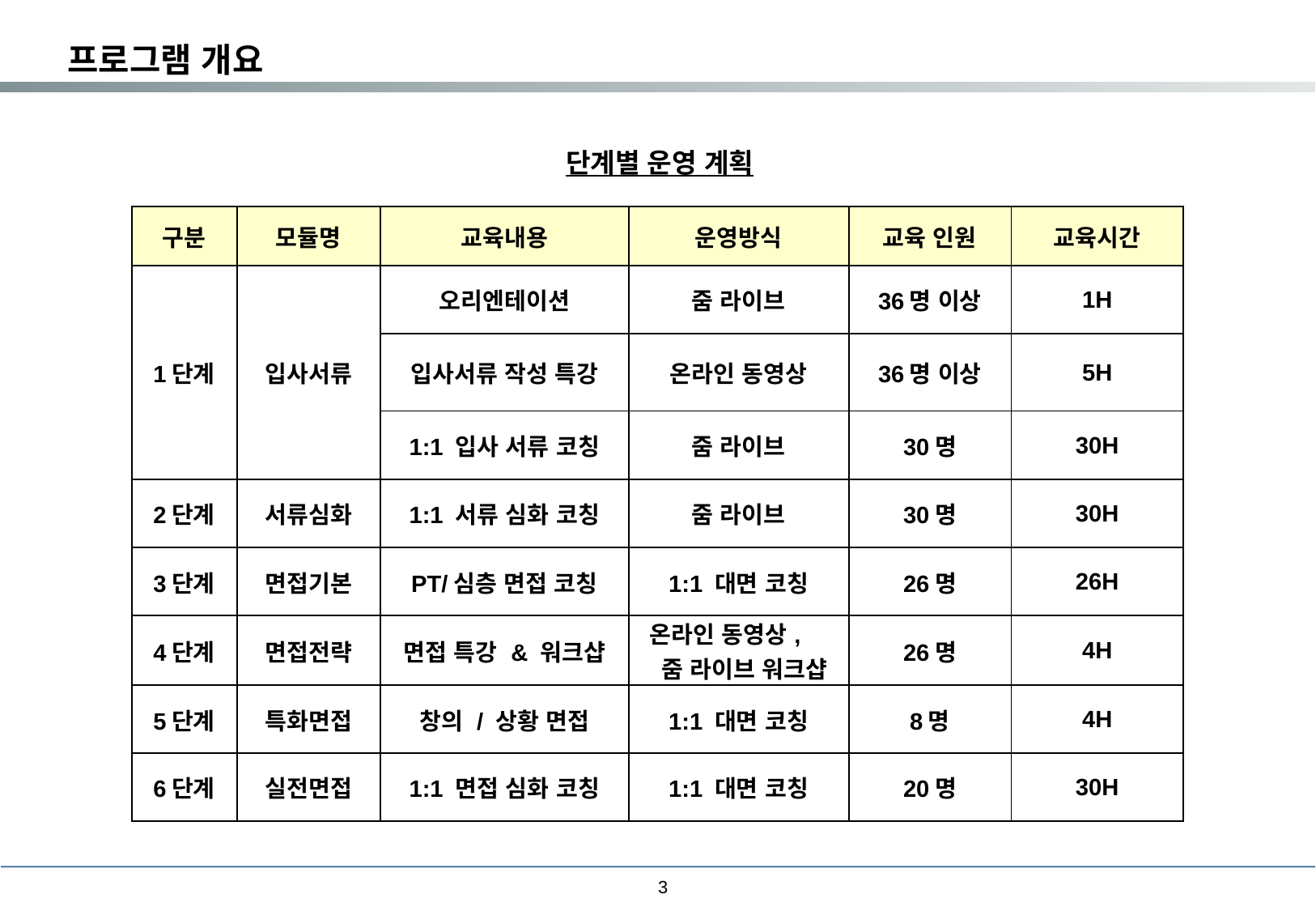

프로그램 개요
단계별 운영 계획
| 구분 | 모듈명 | 교육내용 | 운영방식 | 교육 인원 | 교육시간 |
| --- | --- | --- | --- | --- | --- |
| 1단계 | 입사서류 | 오리엔테이션 | 줌 라이브 | 36명 이상 | 1H |
|  |  | 입사서류 작성 특강 | 온라인 동영상 | 36명 이상 | 5H |
|  |  | 1:1 입사 서류 코칭 | 줌 라이브 | 30명 | 30H |
| 2단계 | 서류심화 | 1:1 서류 심화 코칭 | 줌 라이브 | 30명 | 30H |
| 3단계 | 면접기본 | PT/심층 면접 코칭 | 1:1 대면 코칭 | 26명 | 26H |
| 4단계 | 면접전략 | 면접 특강 & 워크샵 | 온라인 동영상, 줌 라이브 워크샵 | 26명 | 4H |
| 5단계 | 특화면접 | 창의 / 상황 면접 | 1:1 대면 코칭 | 8명 | 4H |
| 6단계 | 실전면접 | 1:1 면접 심화 코칭 | 1:1 대면 코칭 | 20명 | 30H |
3